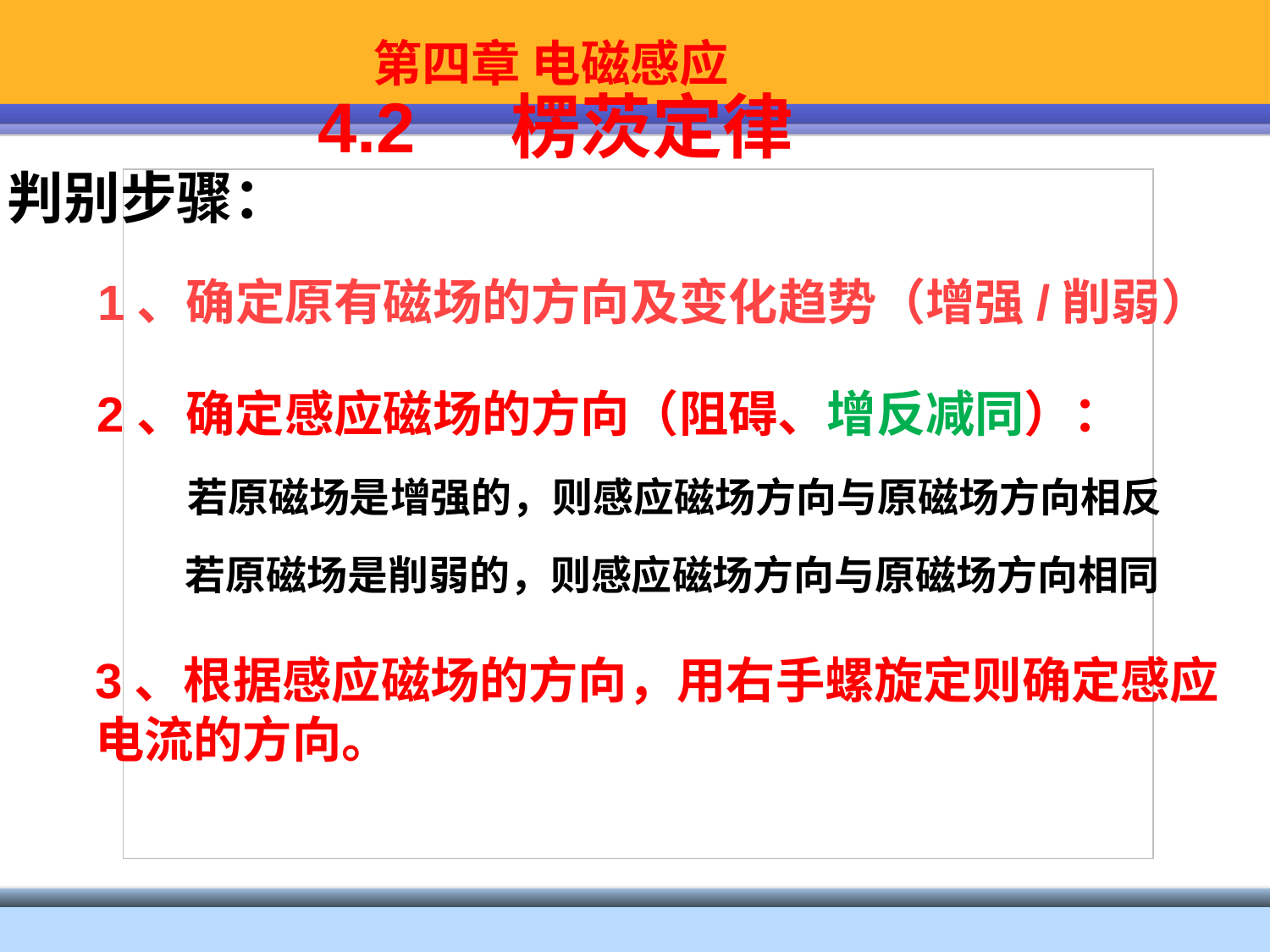

4.2    楞茨定律
判别步骤：
1、确定原有磁场的方向及变化趋势（增强/削弱）
2、确定感应磁场的方向（阻碍、增反减同）：
若原磁场是增强的，则感应磁场方向与原磁场方向相反
若原磁场是削弱的，则感应磁场方向与原磁场方向相同
3、根据感应磁场的方向，用右手螺旋定则确定感应电流的方向。